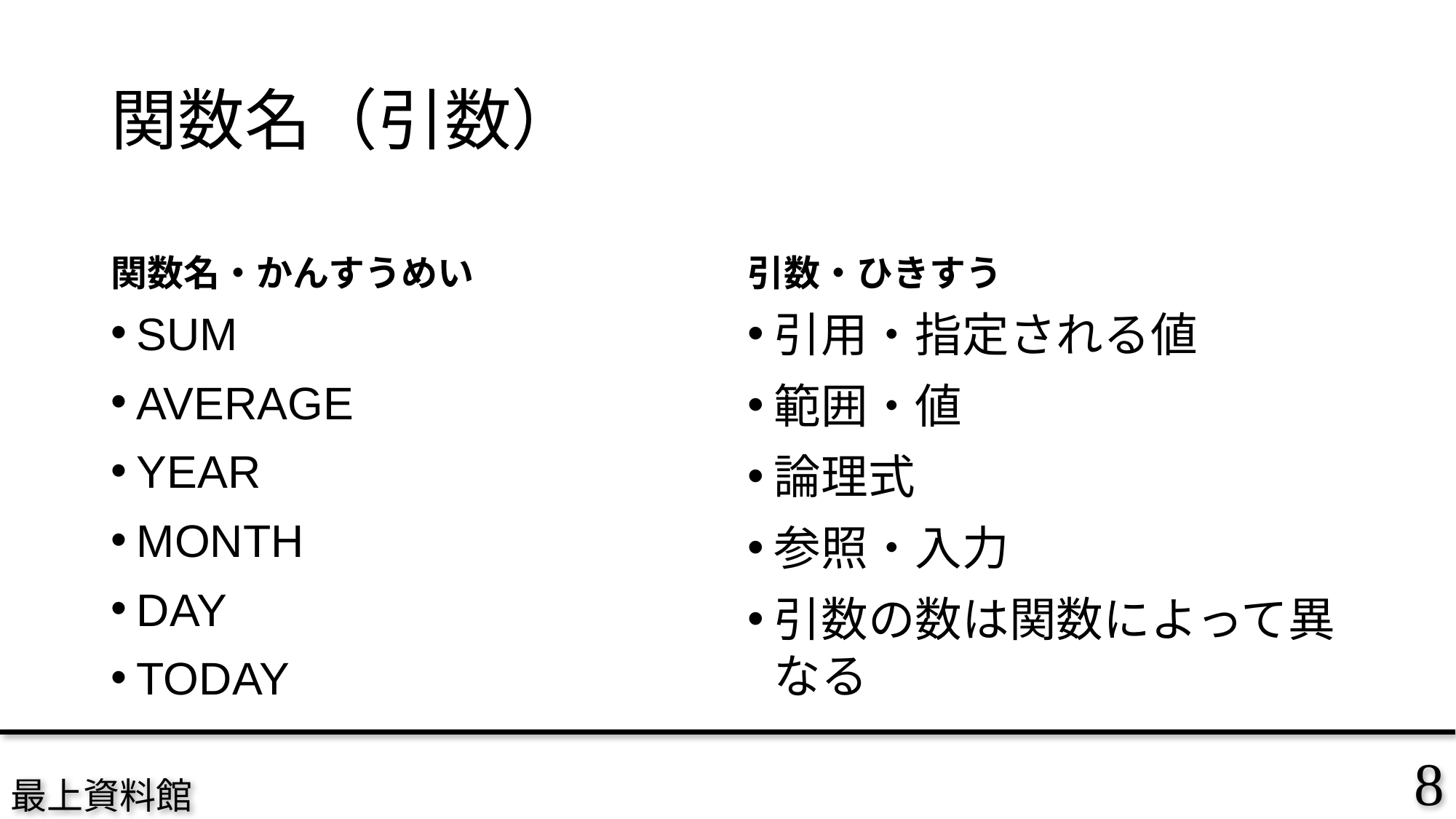

# 関数名（引数）
関数名・かんすうめい
引数・ひきすう
SUM
AVERAGE
YEAR
MONTH
DAY
TODAY
引用・指定される値
範囲・値
論理式
参照・入力
引数の数は関数によって異なる